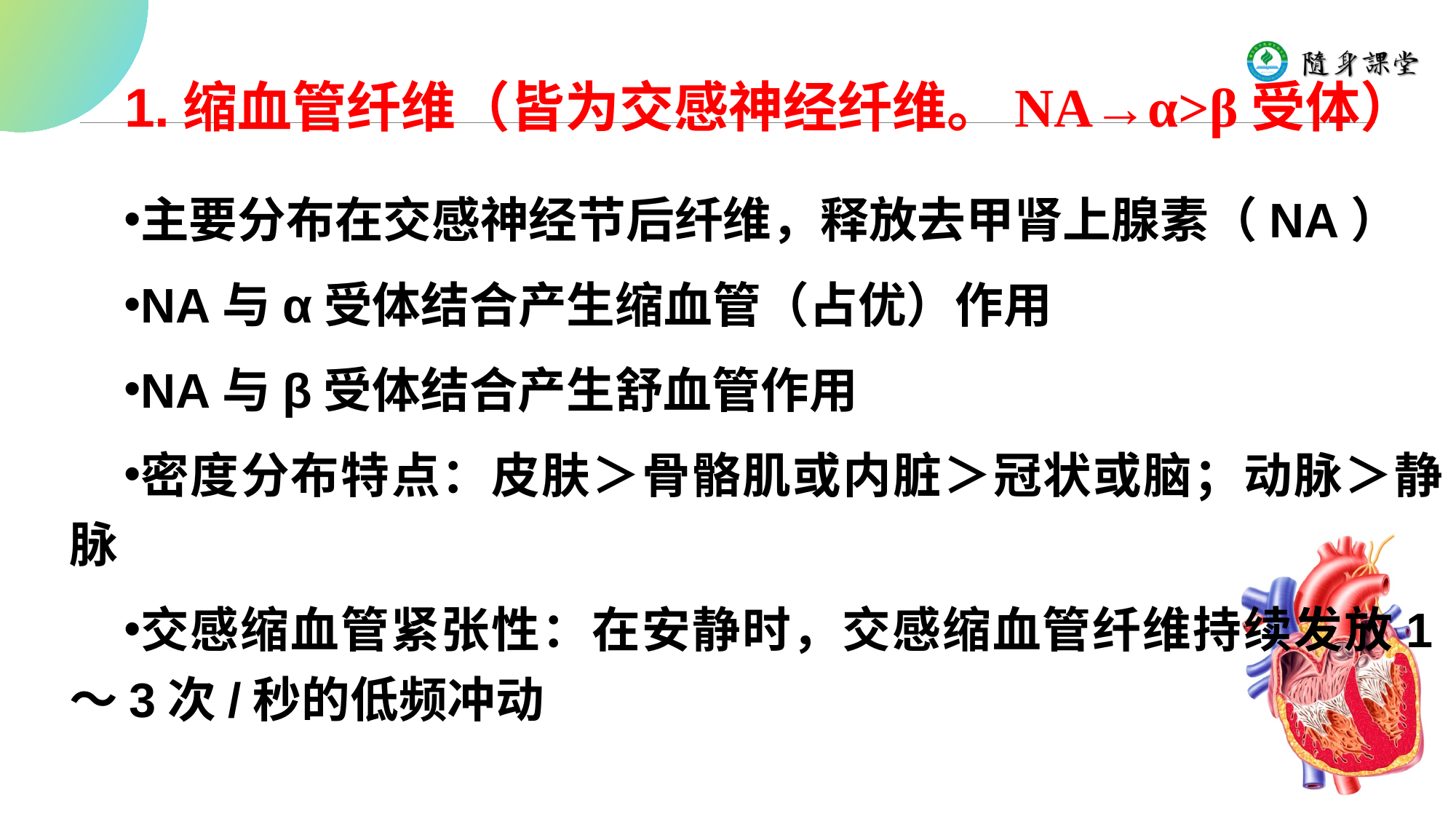

# 1.缩血管纤维（皆为交感神经纤维。NA→α>β受体）
主要分布在交感神经节后纤维，释放去甲肾上腺素（NA）
NA与α受体结合产生缩血管（占优）作用
NA与β受体结合产生舒血管作用
密度分布特点：皮肤＞骨骼肌或内脏＞冠状或脑；动脉＞静脉
交感缩血管紧张性：在安静时，交感缩血管纤维持续发放1～3次/秒的低频冲动